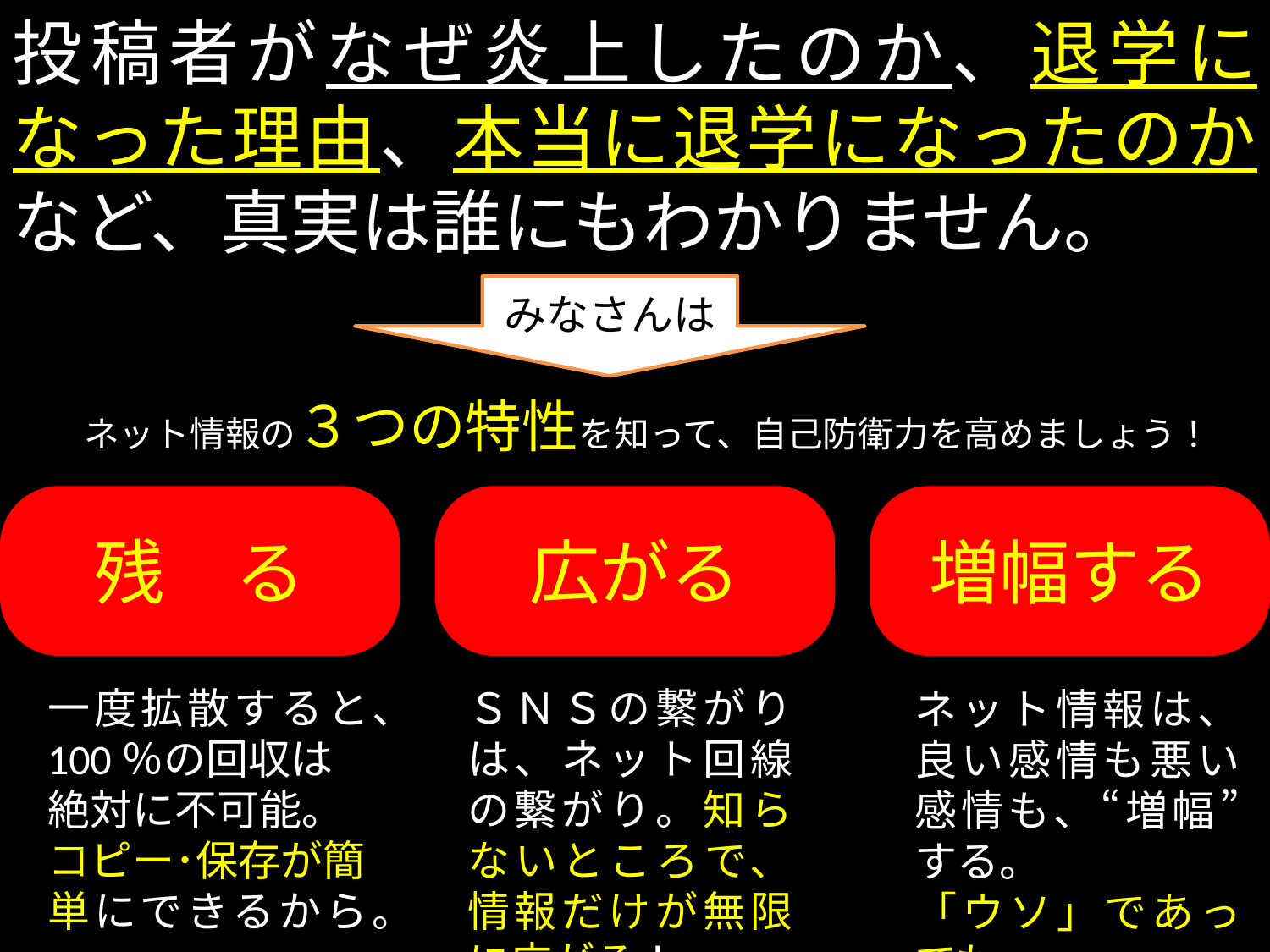

投稿者がなぜ炎上したのか、退学になった理由、本当に退学になったのかなど、真実は誰にもわかりません。
みなさんは
ネット情報の３つの特性を知って、自己防衛力を高めましょう！
残　る
広がる
増幅する
一度拡散すると、
100％の回収は
絶対に不可能。
コピー･保存が簡
単にできるから。
ＳＮＳの繋がりは、ネット回線の繋がり。知らないところで、情報だけが無限に広がる！
ネット情報は、良い感情も悪い感情も、“増幅”する。
「ウソ」であっても、
簡単に広がる！